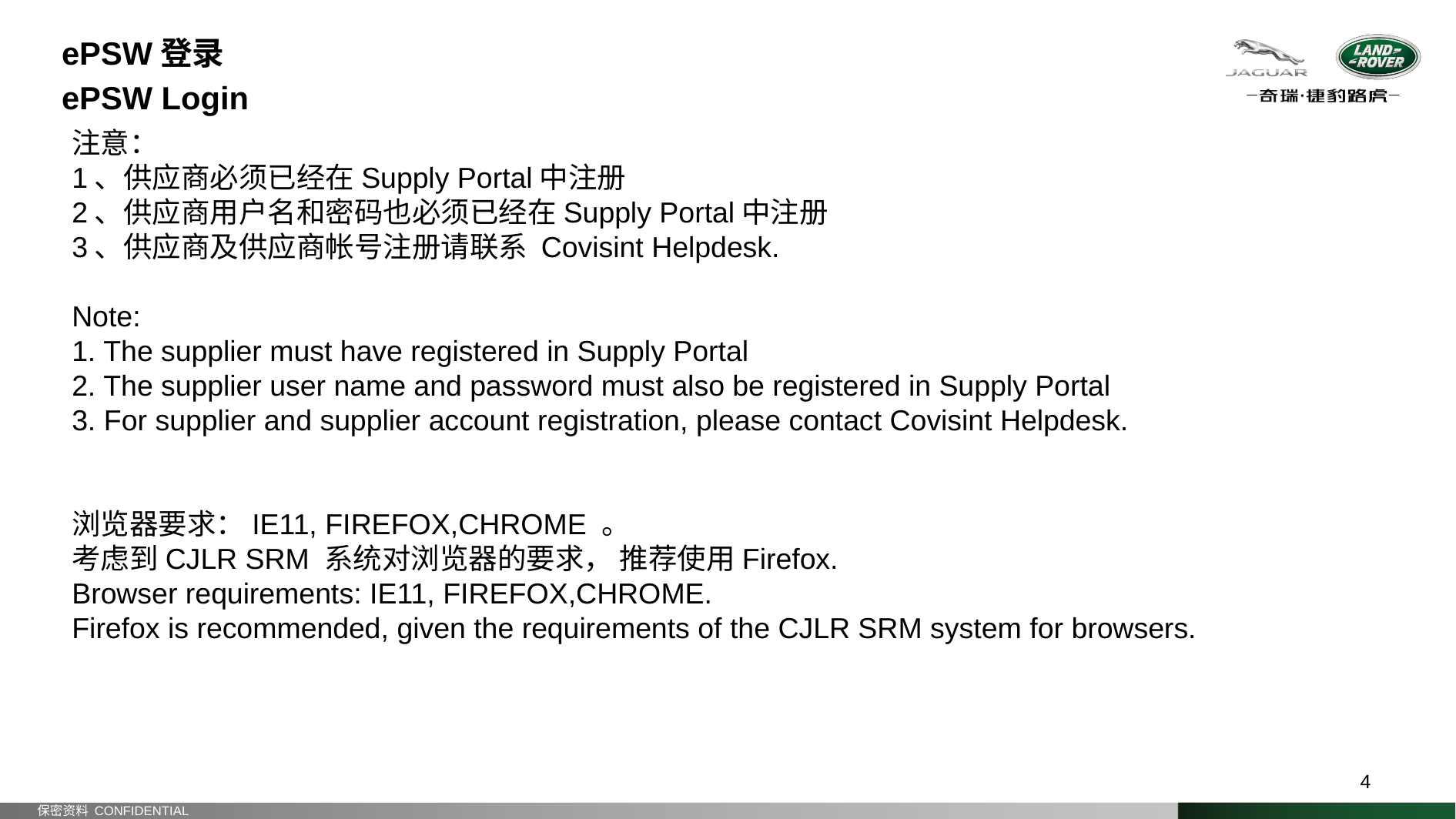

ePSW登录
ePSW Login
注意：
1、供应商必须已经在Supply Portal中注册
2、供应商用户名和密码也必须已经在Supply Portal中注册
3、供应商及供应商帐号注册请联系 Covisint Helpdesk.

Note:
1. The supplier must have registered in Supply Portal
2. The supplier user name and password must also be registered in Supply Portal
3. For supplier and supplier account registration, please contact Covisint Helpdesk.

浏览器要求：IE11, FIREFOX,CHROME 。
考虑到CJLR SRM 系统对浏览器的要求， 推荐使用Firefox.
Browser requirements: IE11, FIREFOX,CHROME.
Firefox is recommended, given the requirements of the CJLR SRM system for browsers.

4